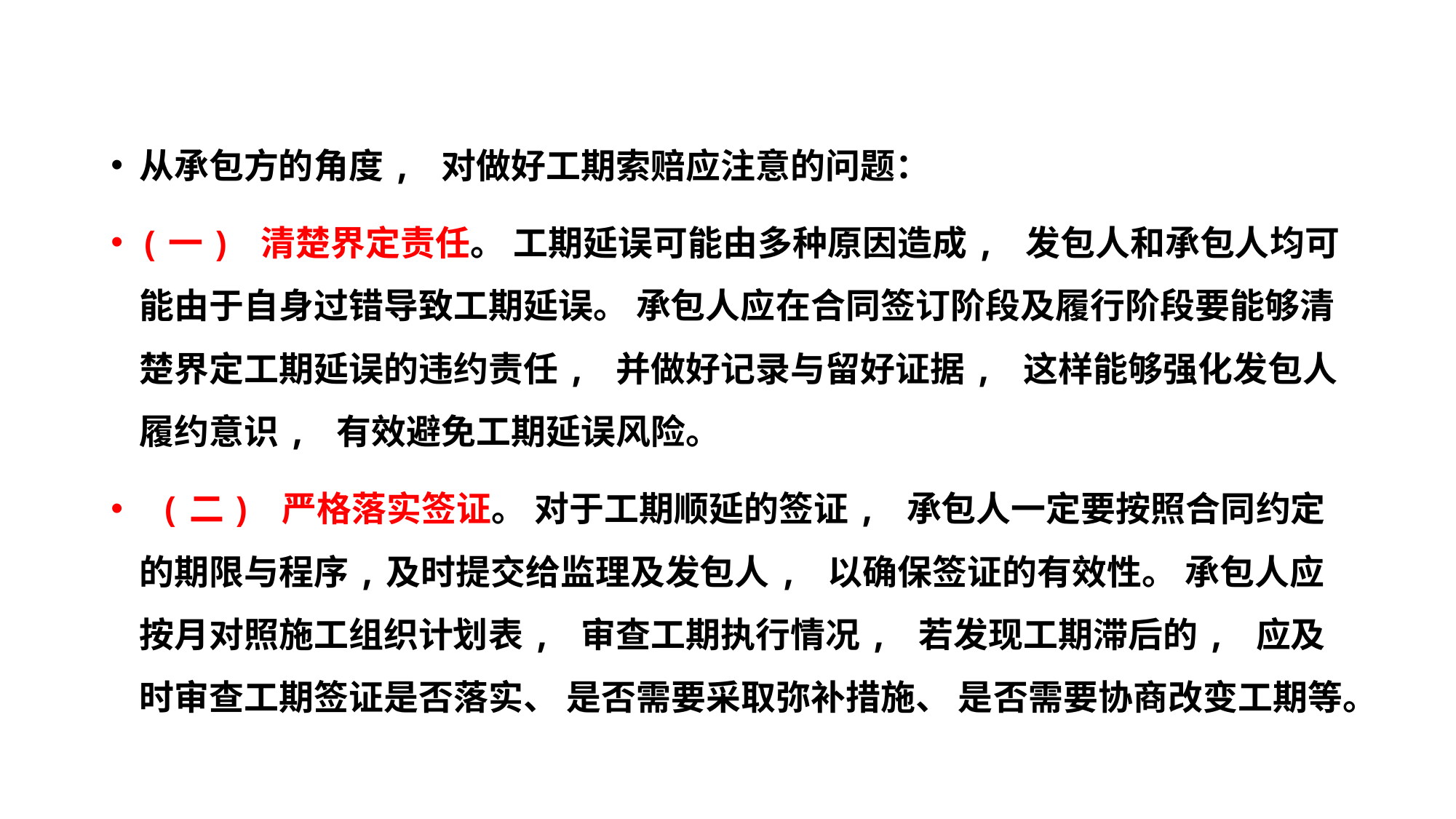

从承包方的角度, 对做好工期索赔应注意的问题：
(一) 清楚界定责任。 工期延误可能由多种原因造成, 发包人和承包人均可能由于自身过错导致工期延误。 承包人应在合同签订阶段及履行阶段要能够清楚界定工期延误的违约责任, 并做好记录与留好证据, 这样能够强化发包人履约意识, 有效避免工期延误风险。
 (二) 严格落实签证。 对于工期顺延的签证, 承包人一定要按照合同约定的期限与程序,及时提交给监理及发包人, 以确保签证的有效性。 承包人应按月对照施工组织计划表, 审查工期执行情况, 若发现工期滞后的, 应及时审查工期签证是否落实、 是否需要采取弥补措施、 是否需要协商改变工期等。